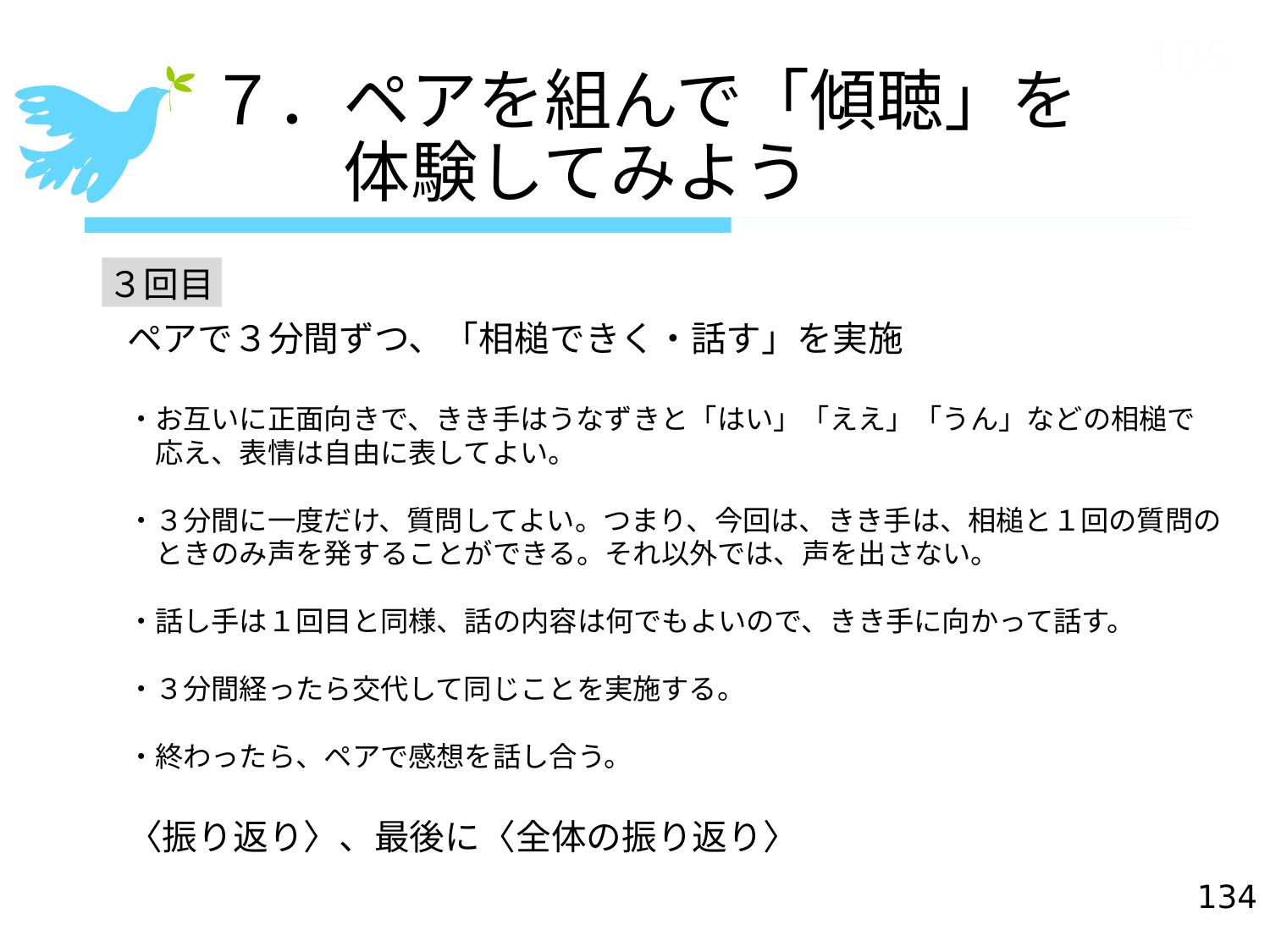

105
# ７．ペアを組んで「傾聴」を 　　体験してみよう

３回目

ペアで３分間ずつ、「相槌できく・話す」を実施

・お互いに正面向きで、きき手はうなずきと「はい」「ええ」「うん」などの相槌で
　応え、表情は自由に表してよい。

・３分間に一度だけ、質問してよい。つまり、今回は、きき手は、相槌と１回の質問の
　ときのみ声を発することができる。それ以外では、声を出さない。

・話し手は１回目と同様、話の内容は何でもよいので、きき手に向かって話す。

・３分間経ったら交代して同じことを実施する。

・終わったら、ペアで感想を話し合う。

〈振り返り〉、最後に〈全体の振り返り〉
134